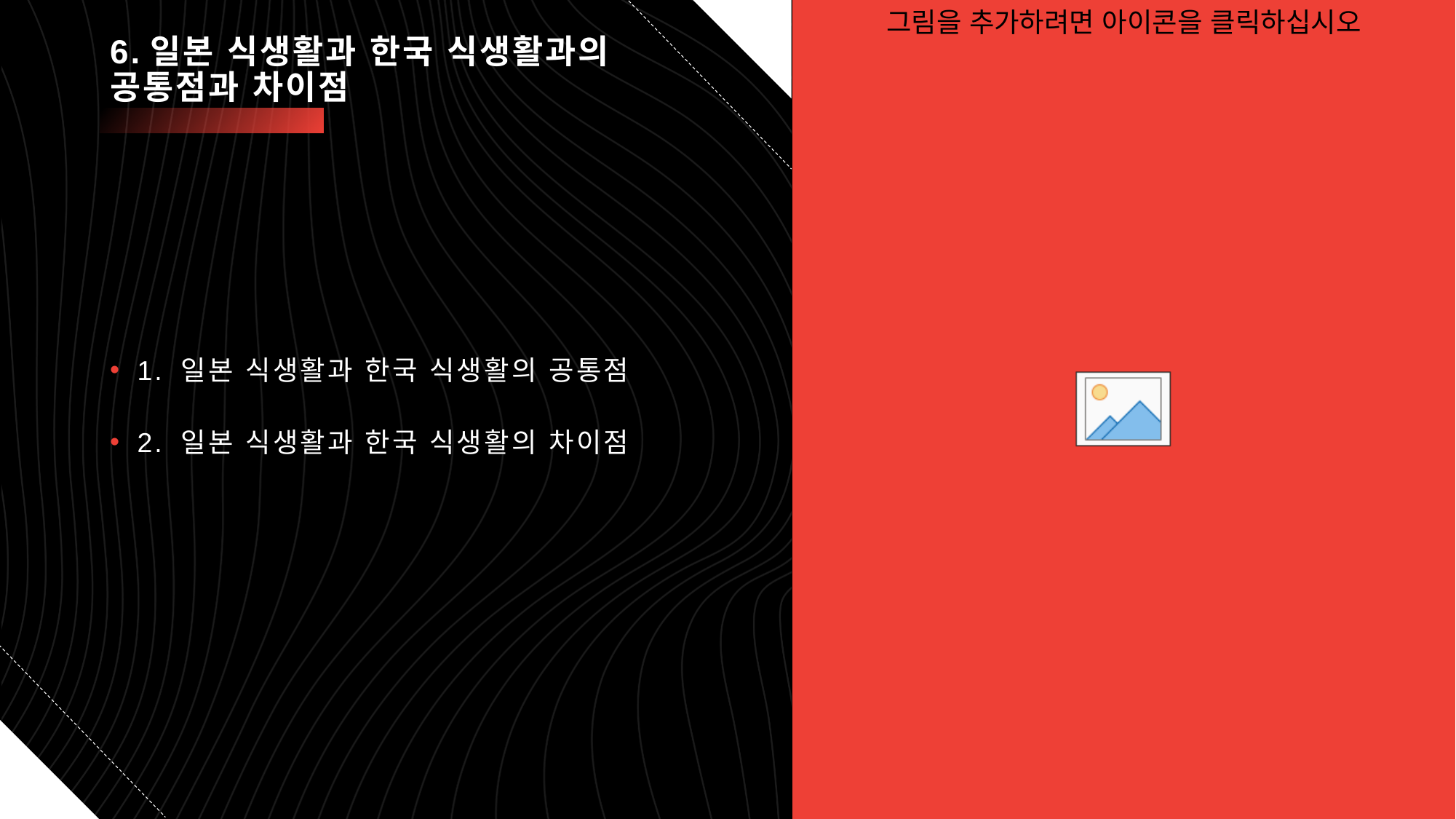

# 6.일본 식생활과 한국 식생활과의 공통점과 차이점

1. 일본 식생활과 한국 식생활의 공통점
2. 일본 식생활과 한국 식생활의 차이점